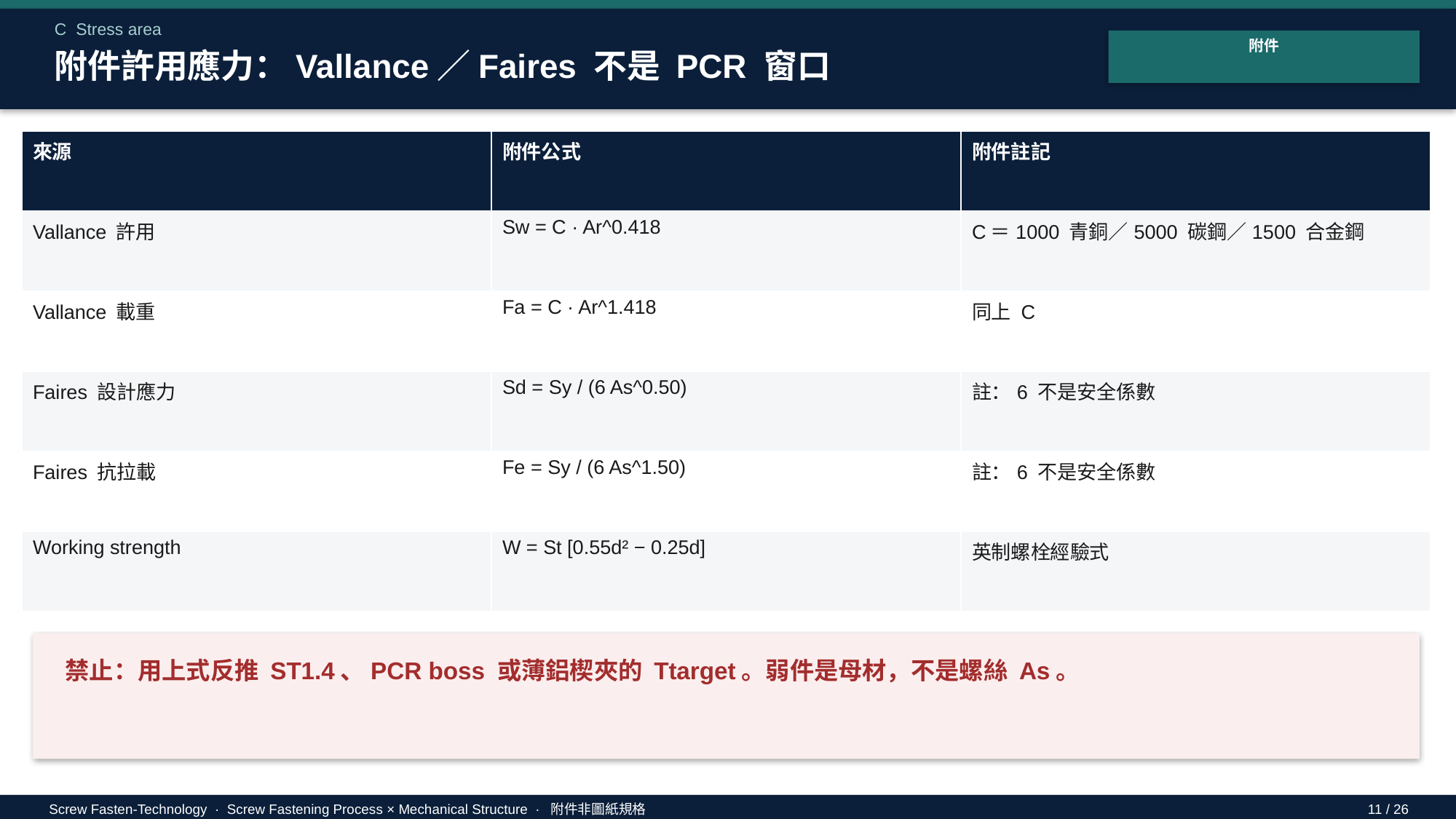

C  Stress area

附件
附件許用應力：Vallance／Faires 不是 PCR 窗口
| 來源 | 附件公式 | 附件註記 |
| --- | --- | --- |
| Vallance 許用 | Sw = C · Ar^0.418 | C＝1000 青銅／5000 碳鋼／1500 合金鋼 |
| Vallance 載重 | Fa = C · Ar^1.418 | 同上 C |
| Faires 設計應力 | Sd = Sy / (6 As^0.50) | 註：6 不是安全係數 |
| Faires 抗拉載 | Fe = Sy / (6 As^1.50) | 註：6 不是安全係數 |
| Working strength | W = St [0.55d² − 0.25d] | 英制螺栓經驗式 |

禁止：用上式反推 ST1.4、PCR boss 或薄鋁楔夾的 Ttarget。弱件是母材，不是螺絲 As。

Screw Fasten-Technology  ·  Screw Fastening Process × Mechanical Structure  ·  附件非圖紙規格
11 / 26